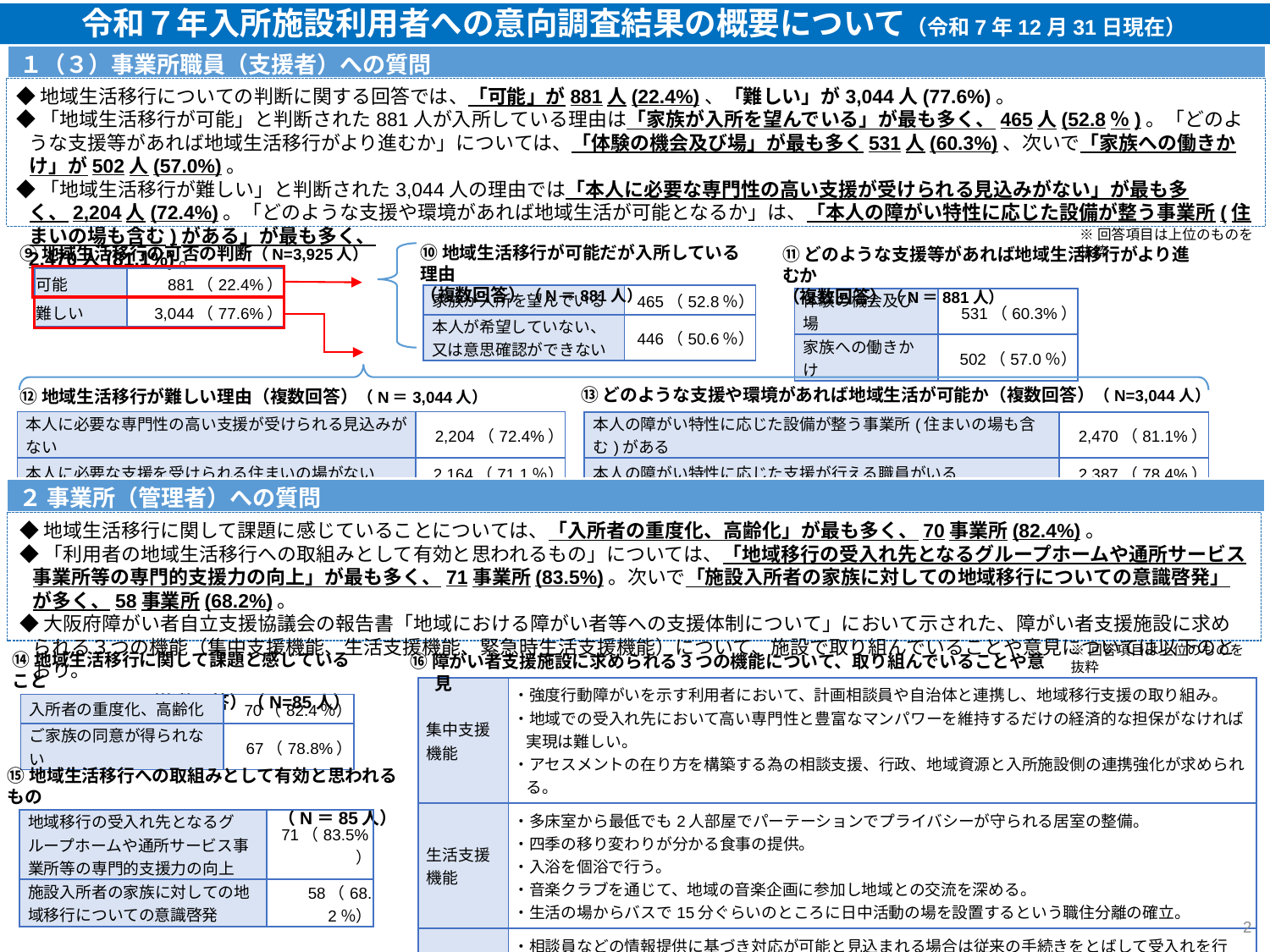

＜○○レク用＞
（24○○○○）

令和７年入所施設利用者への意向調査結果の概要について（令和7年12月31日現在）
１（３）事業所職員（支援者）への質問
◆地域生活移行についての判断に関する回答では、「可能」が881人(22.4%)、「難しい」が3,044人(77.6%)。
◆「地域生活移行が可能」と判断された881人が入所している理由は「家族が入所を望んでいる」が最も多く、465人(52.8％)。「どのような支援等があれば地域生活移行がより進むか」については、「体験の機会及び場」が最も多く531人(60.3%)、次いで「家族への働きかけ」が502人(57.0%)。
◆「地域生活移行が難しい」と判断された3,044人の理由では「本人に必要な専門性の高い支援が受けられる見込みがない」が最も多く、2,204人(72.4%)。「どのような支援や環境があれば地域生活が可能となるか」は、「本人の障がい特性に応じた設備が整う事業所(住まいの場も含む)がある」が最も多く、
2,470人(81.1%)。
※回答項目は上位のものを抜粋
⑩地域生活移行が可能だが入所している理由
（複数回答）（N＝881人）
⑨地域生活移行の可否の判断（N=3,925人）
⑪どのような支援等があれば地域生活移行がより進むか
（複数回答）（N＝881人）

| 可能 | 881（22.4%） |
| --- | --- |
| 難しい | 3,044（77.6%） |
| 家族が入所を望んでいる | 465（52.8％） |
| --- | --- |
| 本人が希望していない、又は意思確認ができない | 446（50.6％） |
| 体験の機会及び場 | 531（60.3%） |
| --- | --- |
| 家族への働きかけ | 502（57.0％） |

⑬どのような支援や環境があれば地域生活が可能か（複数回答）（N=3,044人）
⑫地域生活移行が難しい理由（複数回答）（N＝3,044人）
| 本人に必要な専門性の高い支援が受けられる見込みがない | 2,204（72.4%） |
| --- | --- |
| 本人に必要な支援を受けられる住まいの場がない | 2,164（71.1％） |
| 本人の障がい特性に応じた設備が整う事業所(住まいの場も含む)がある | 2,470（81.1%） |
| --- | --- |
| 本人の障がい特性に応じた支援が行える職員がいる | 2,387（78.4%） |
２ 事業所（管理者）への質問
◆地域生活移行に関して課題に感じていることについては、「入所者の重度化、高齢化」が最も多く、70事業所(82.4%)。
◆「利用者の地域生活移行への取組みとして有効と思われるもの」については、「地域移行の受入れ先となるグループホームや通所サービス事業所等の専門的支援力の向上」が最も多く、71事業所(83.5%)。次いで「施設入所者の家族に対しての地域移行についての意識啓発」が多く、58事業所(68.2%)。
◆大阪府障がい者自立支援協議会の報告書「地域における障がい者等への支援体制について」において示された、障がい者支援施設に求められる３つの機能（集中支援機能、生活支援機能、緊急時生活支援機能）について、施設で取り組んでいることや意見については以下のとおり。
※回答項目は上位のものを抜粋
⑭地域生活移行に関して課題と感じていること
（複数回答）（N=85人）
⑯障がい者支援施設に求められる３つの機能について、取り組んでいることや意見
| 集中支援機能 | ・強度行動障がいを示す利用者において、計画相談員や自治体と連携し、地域移行支援の取り組み。 ・地域での受入れ先において高い専門性と豊富なマンパワーを維持するだけの経済的な担保がなければ実現は難しい。 ・アセスメントの在り方を構築する為の相談支援、行政、地域資源と入所施設側の連携強化が求められる。 |
| --- | --- |
| 生活支援機能 | ・多床室から最低でも2人部屋でパーテーションでプライバシーが守られる居室の整備。 ・四季の移り変わりが分かる食事の提供。　　　　 ・入浴を個浴で行う。 ・音楽クラブを通じて、地域の音楽企画に参加し地域との交流を深める。 ・生活の場からバスで15分ぐらいのところに日中活動の場を設置するという職住分離の確立。 |
| 緊急時生活支援機能 | ・相談員などの情報提供に基づき対応が可能と見込まれる場合は従来の手続きをとばして受入れを行なっている。 ・受け入れの際、受給者証がなかったり、情報（既往や感染症等の有無）が薄く、集団生活の中で対応するのにはリスク（感染症等）が高すぎる。 ・特に夜間の緊急の受け入れは体制上困難な場合が多いのは課題である。 |
| 入所者の重度化、高齢化 | 70（82.4％） |
| --- | --- |
| ご家族の同意が得られない | 67（78.8%） |
⑮地域生活移行への取組みとして有効と思われるもの
（複数回答）（N＝85人）
| 地域移行の受入れ先となるグループホームや通所サービス事業所等の専門的支援力の向上 | 71（83.5%） |
| --- | --- |
| 施設入所者の家族に対しての地域移行についての意識啓発 | 58（68.2％） |
2